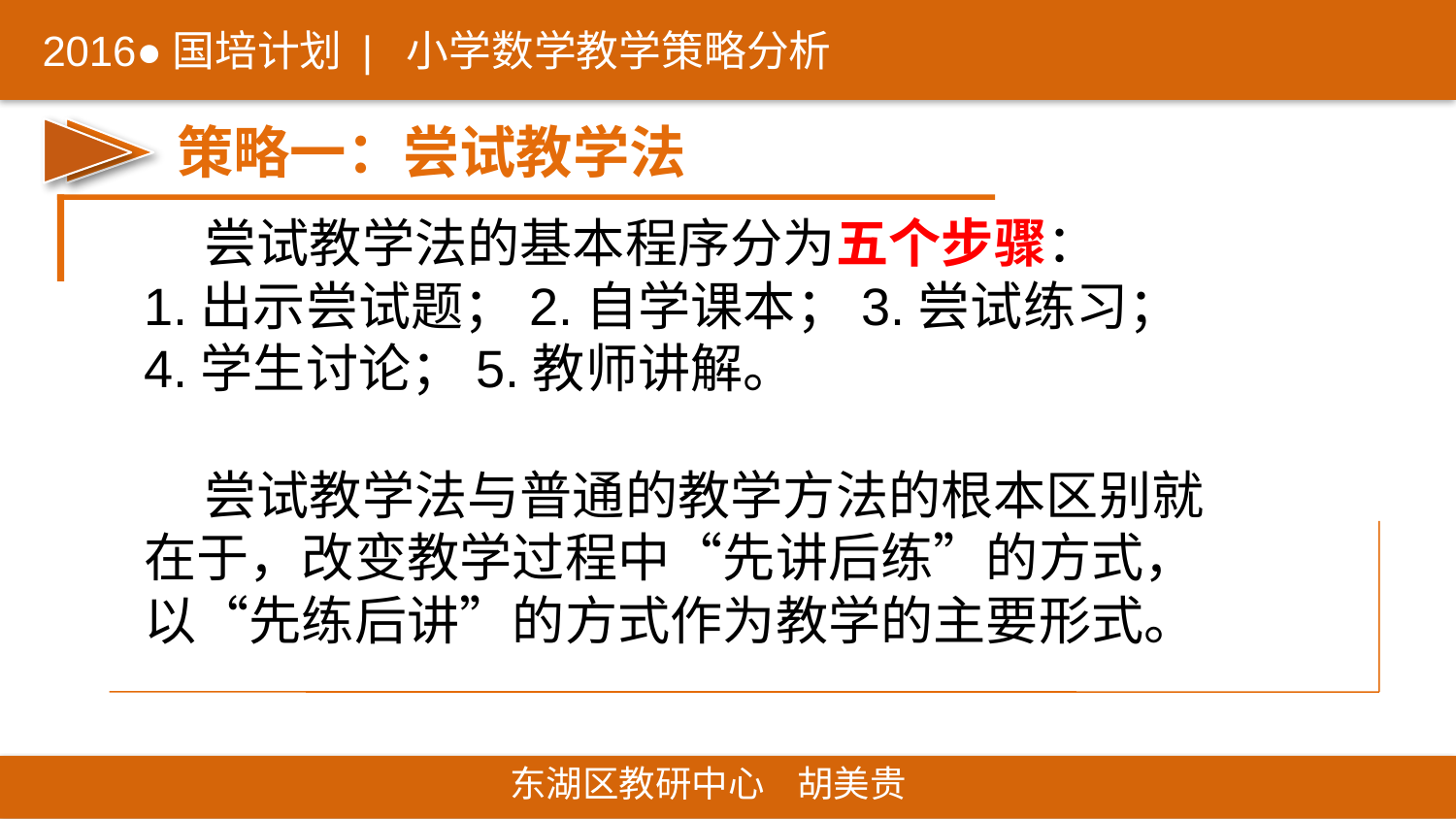

尝试教学法的基本程序分为五个步骤：
1.出示尝试题；2.自学课本；3.尝试练习；4.学生讨论；5.教师讲解。

    尝试教学法与普通的教学方法的根本区别就在于，改变教学过程中“先讲后练”的方式，以“先练后讲”的方式作为教学的主要形式。